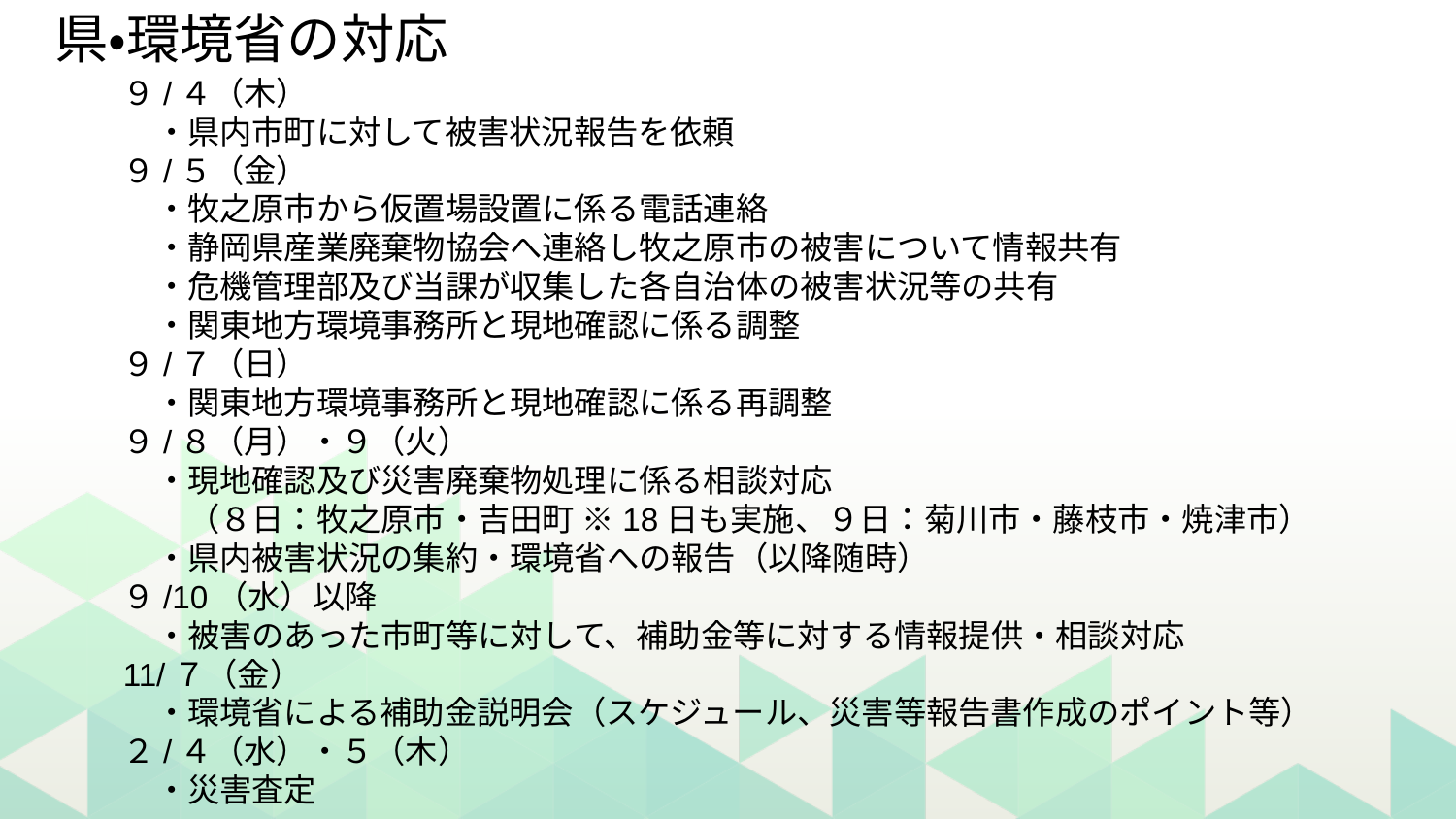

# 県・環境省の対応
９/４（木）
　・県内市町に対して被害状況報告を依頼
９/５（金）
　・牧之原市から仮置場設置に係る電話連絡
　・静岡県産業廃棄物協会へ連絡し牧之原市の被害について情報共有
　・危機管理部及び当課が収集した各自治体の被害状況等の共有
　・関東地方環境事務所と現地確認に係る調整
９/７（日）
　・関東地方環境事務所と現地確認に係る再調整
９/８（月）・９（火）
　・現地確認及び災害廃棄物処理に係る相談対応
　　（８日：牧之原市・吉田町 ※18日も実施、９日：菊川市・藤枝市・焼津市）
　・県内被害状況の集約・環境省への報告（以降随時）
９/10（水）以降
　・被害のあった市町等に対して、補助金等に対する情報提供・相談対応
11/７（金）
　・環境省による補助金説明会（スケジュール、災害等報告書作成のポイント等）
２/４（水）・５（木）
　・災害査定